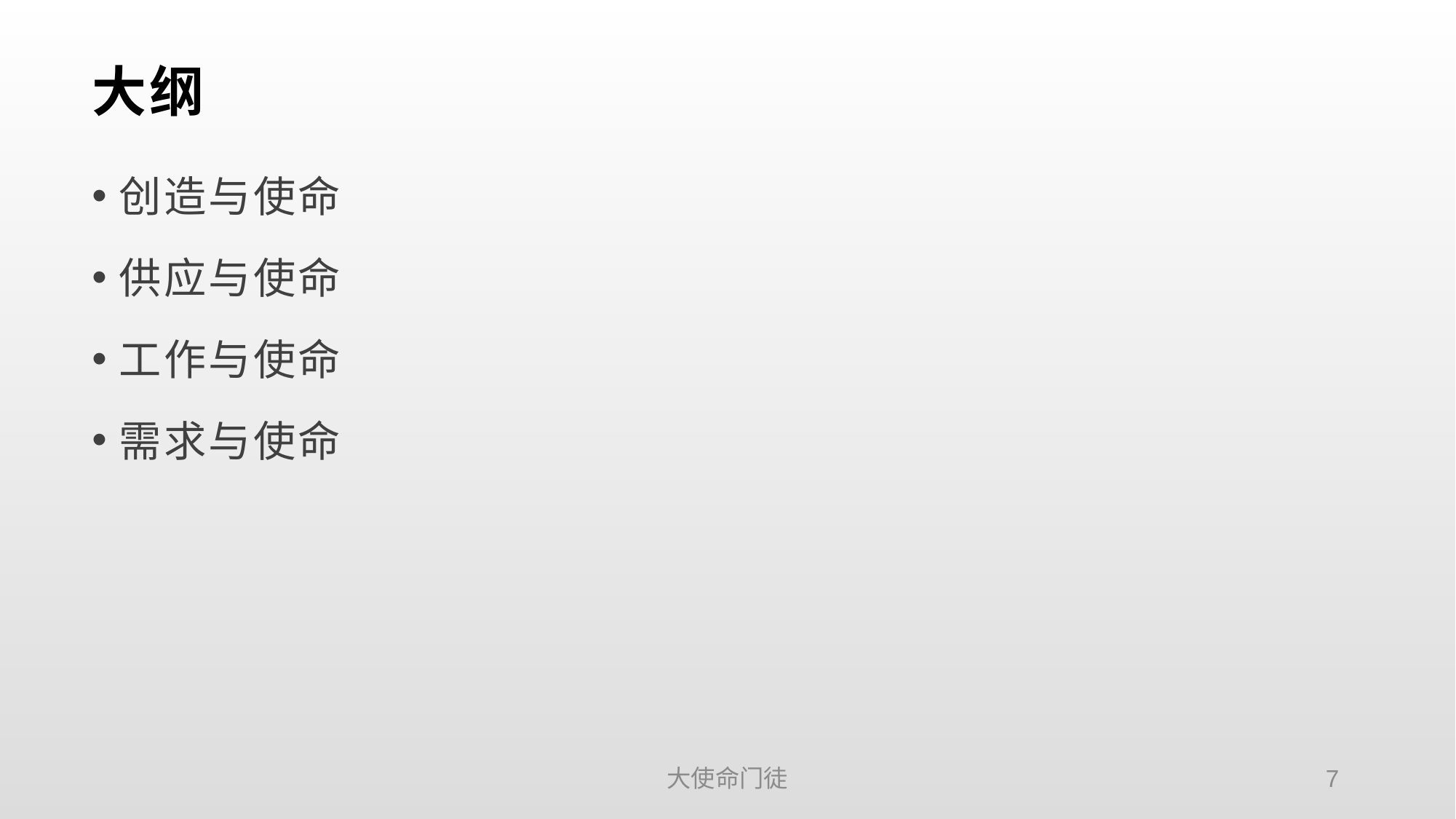

# 大纲
创造与使命
供应与使命
工作与使命
需求与使命
大使命门徒
7